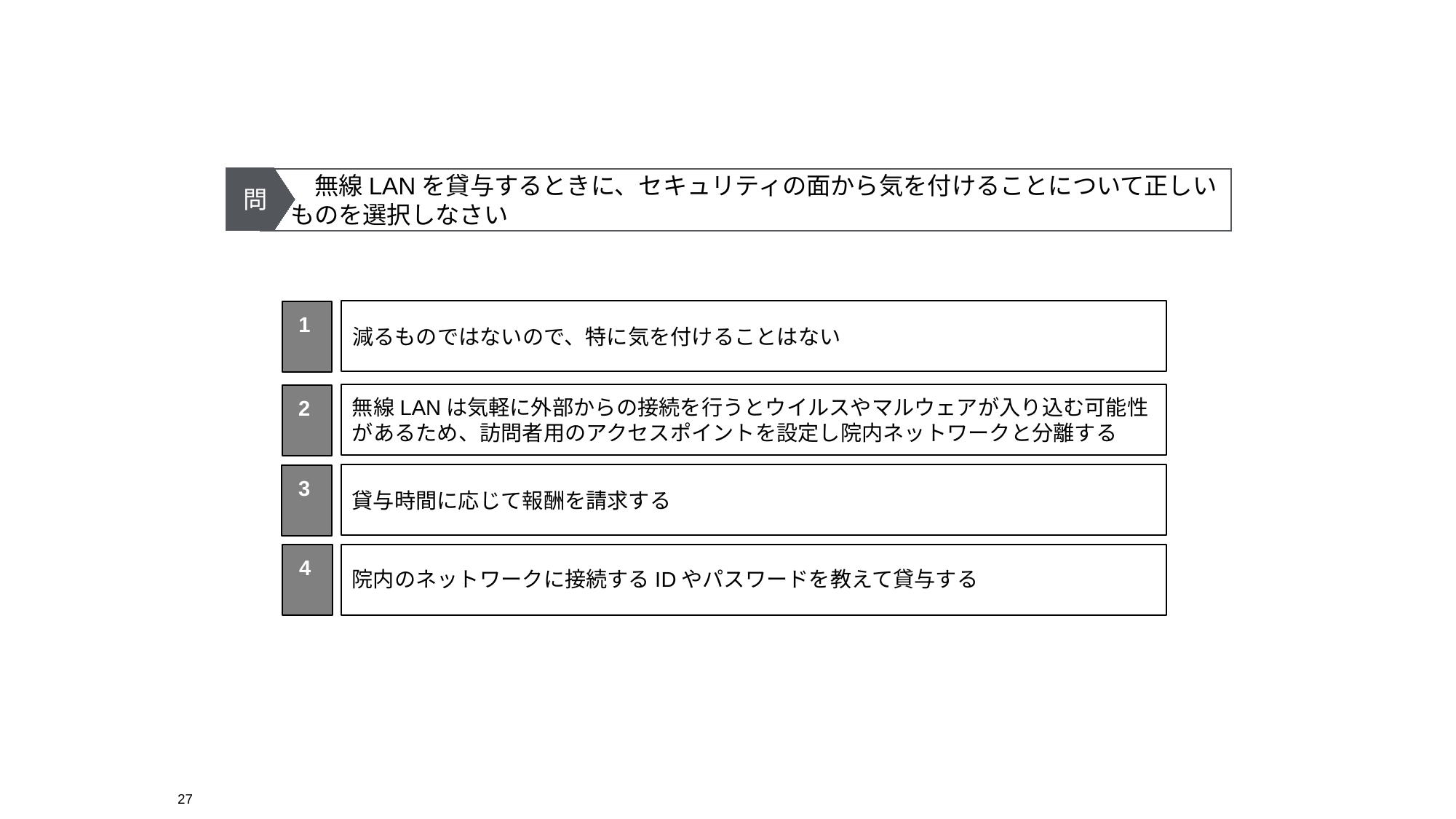

問
　無線LANを貸与するときに、セキュリティの面から気を付けることについて正しいものを選択しなさい
減るものではないので、特に気を付けることはない
1
無線LANは気軽に外部からの接続を行うとウイルスやマルウェアが入り込む可能性があるため、訪問者用のアクセスポイントを設定し院内ネットワークと分離する
2
貸与時間に応じて報酬を請求する
3
4
院内のネットワークに接続するIDやパスワードを教えて貸与する
27